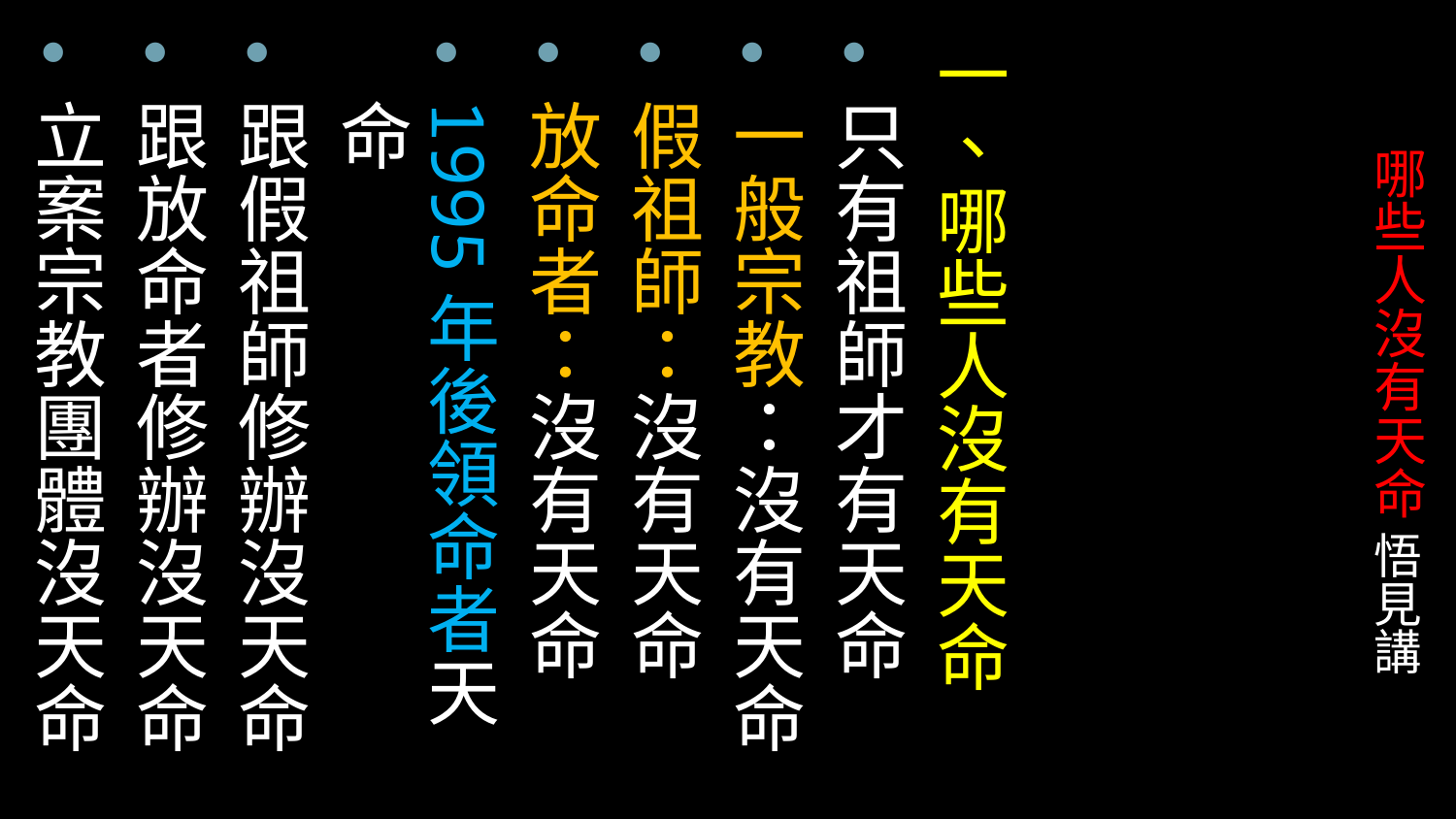

一、哪些人沒有天命
只有祖師才有天命
一般宗教：沒有天命
假祖師：沒有天命
放命者：沒有天命
1995年後領命者天命
跟假祖師修辦沒天命
跟放命者修辦沒天命
立案宗教團體沒天命
# 哪些人沒有天命 悟見講